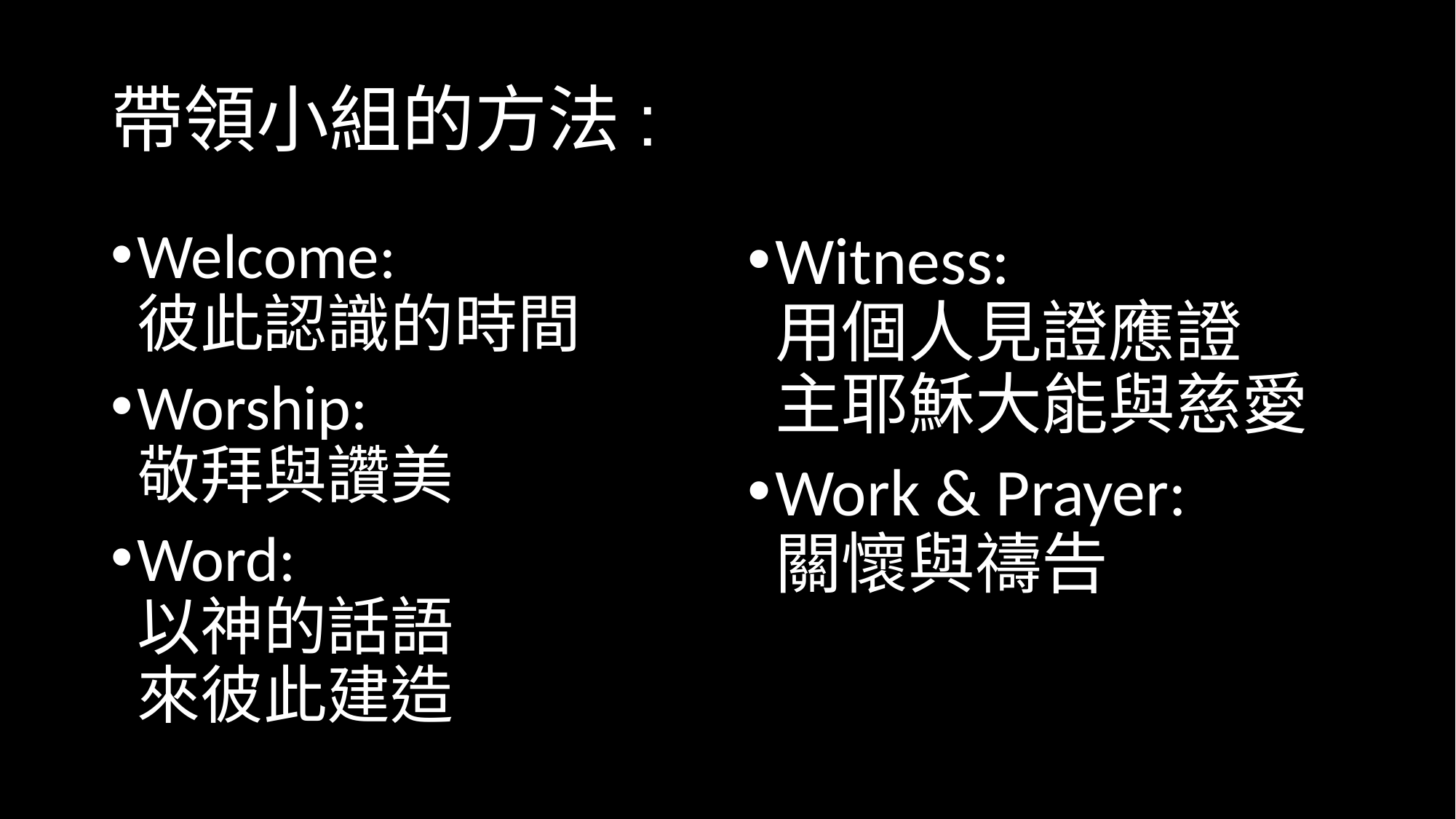

# 帶領小組的方法:
Welcome:
彼此認識的時間
Worship:
敬拜與讚美
Word:
以神的話語
來彼此建造
Witness:
用個人見證應證
主耶穌大能與慈愛
Work & Prayer:
關懷與禱告